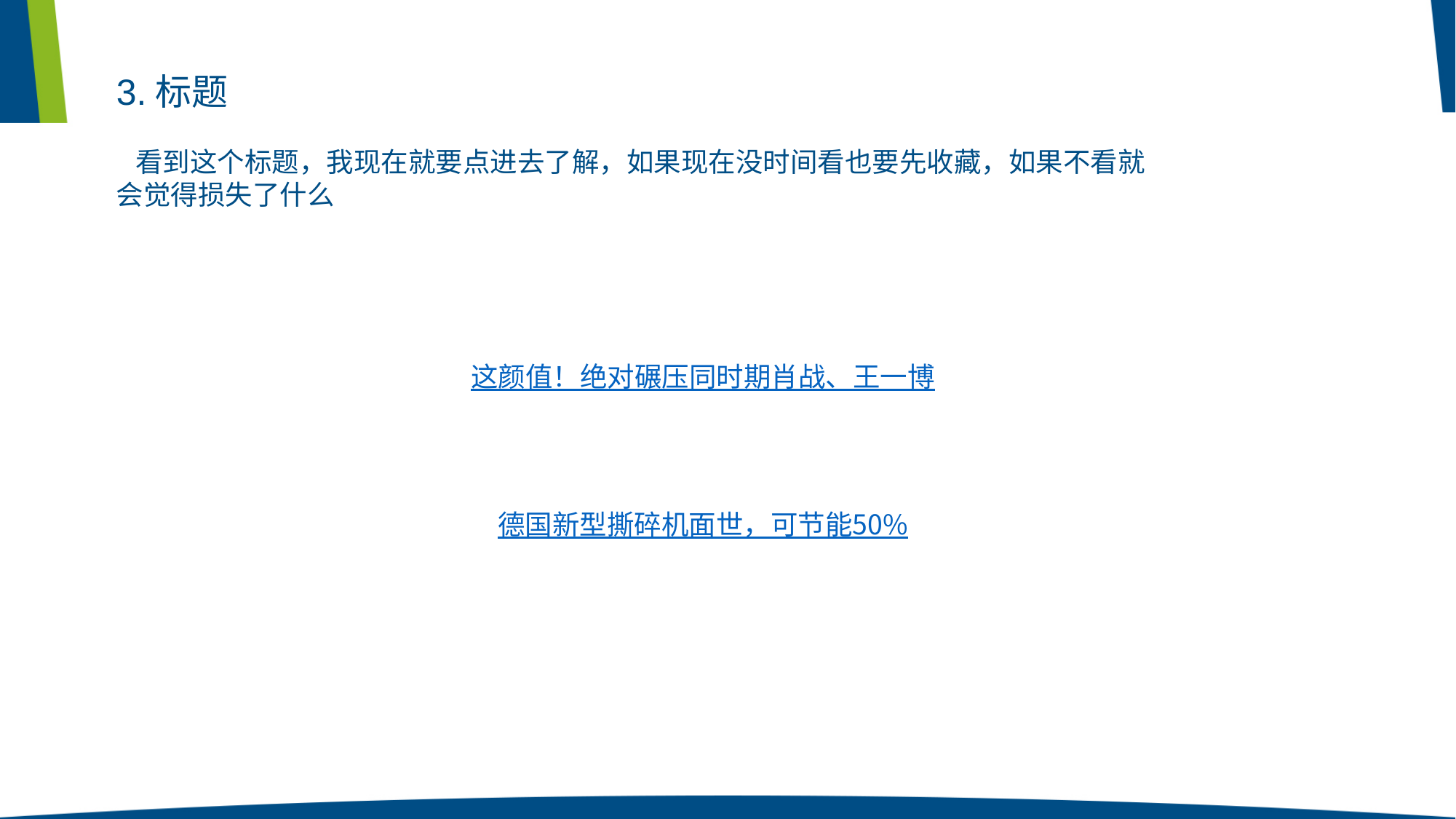

3.标题

  看到这个标题，我现在就要点进去了解，如果现在没时间看也要先收藏，如果不看就会觉得损失了什么
这颜值！绝对碾压同时期肖战、王一博
德国新型撕碎机面世，可节能50%